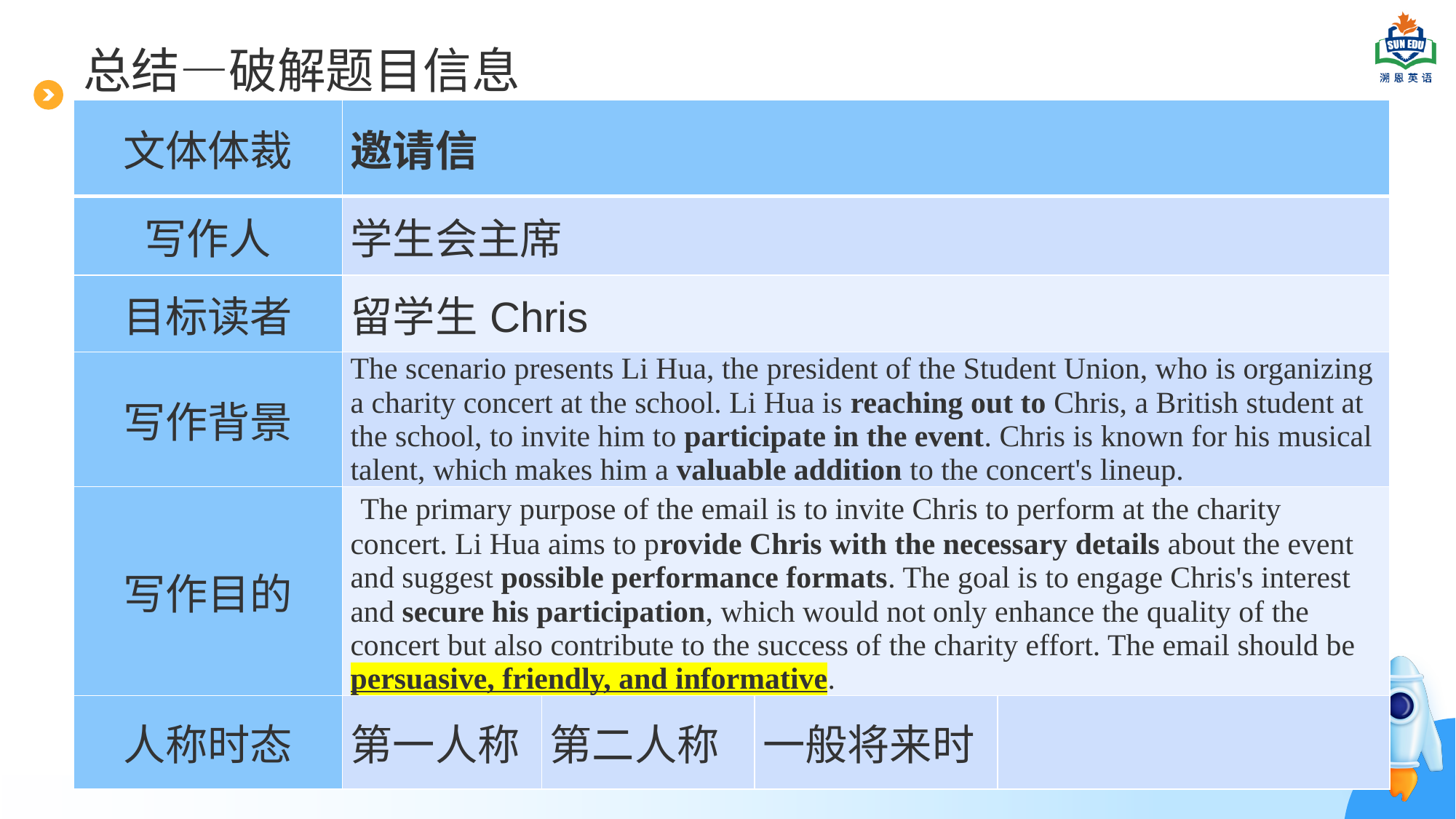

# 总结—破解题目信息
| 文体体裁 | 邀请信 |  |  |  |
| --- | --- | --- | --- | --- |
| 写作人 | 学生会主席 |  |  |  |
| 目标读者 | 留学生Chris |  |  |  |
| 写作背景 | The scenario presents Li Hua, the president of the Student Union, who is organizing a charity concert at the school. Li Hua is reaching out to Chris, a British student at the school, to invite him to participate in the event. Chris is known for his musical talent, which makes him a valuable addition to the concert's lineup. |  |  |  |
| 写作目的 | The primary purpose of the email is to invite Chris to perform at the charity concert. Li Hua aims to provide Chris with the necessary details about the event and suggest possible performance formats. The goal is to engage Chris's interest and secure his participation, which would not only enhance the quality of the concert but also contribute to the success of the charity effort. The email should be persuasive, friendly, and informative. |  |  |  |
| 人称时态 | 第一人称 | 第二人称 | 一般将来时 |  |